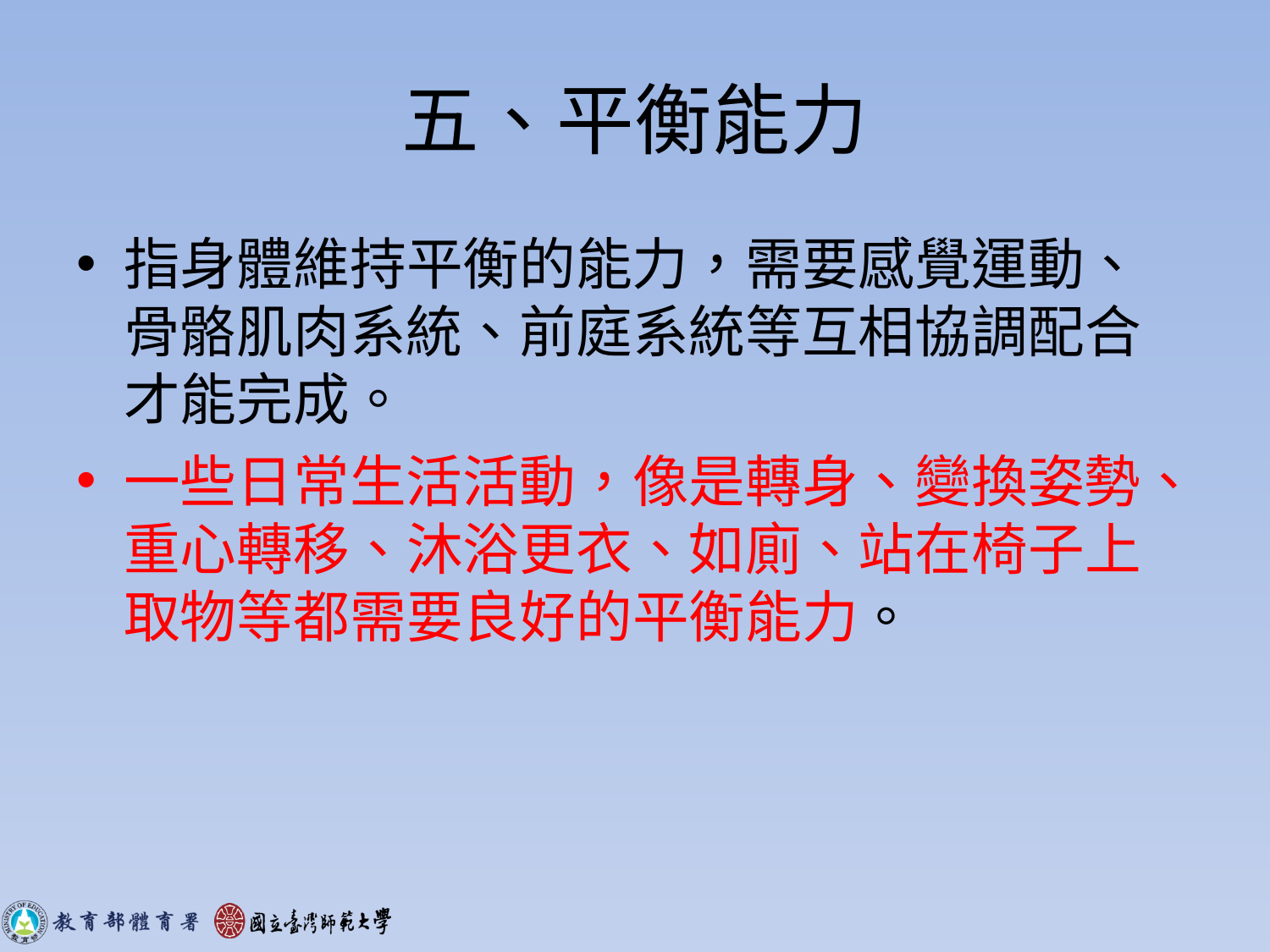

# 五、平衡能力
指身體維持平衡的能力，需要感覺運動、骨骼肌肉系統、前庭系統等互相協調配合才能完成。
一些日常生活活動，像是轉身、變換姿勢、重心轉移、沐浴更衣、如廁、站在椅子上取物等都需要良好的平衡能力。